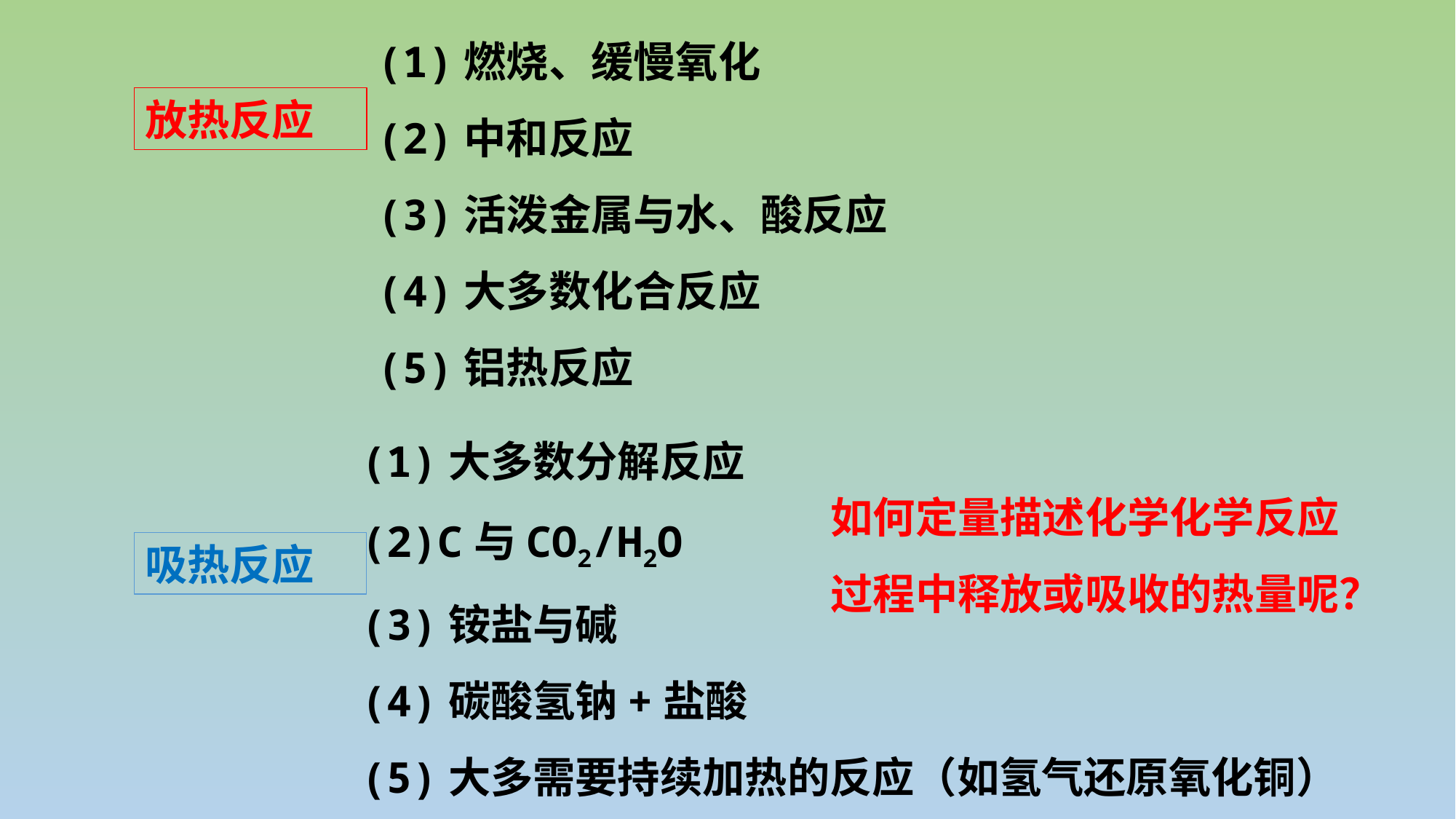

(1)燃烧、缓慢氧化
(2)中和反应
(3)活泼金属与水、酸反应
(4)大多数化合反应
(5)铝热反应
放热反应

(1)大多数分解反应
(2)C与CO2/H2O
(3)铵盐与碱
(4)碳酸氢钠+盐酸
(5)大多需要持续加热的反应（如氢气还原氧化铜）
如何定量描述化学化学反应过程中释放或吸收的热量呢？
吸热反应